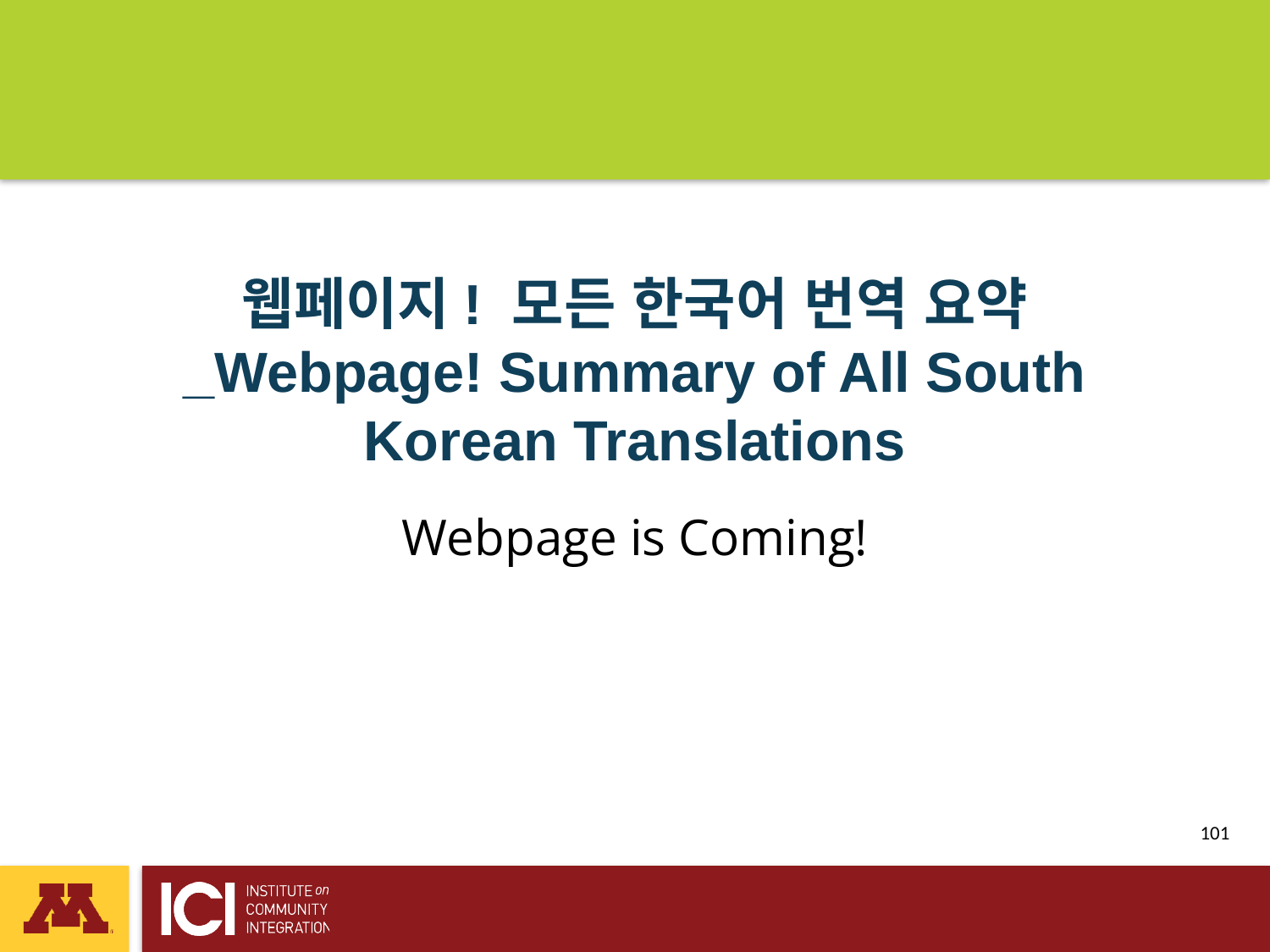

# 웹페이지! 모든 한국어 번역 요약 _Webpage! Summary of All South Korean Translations
Webpage is Coming!
                                                                                                                                                                                                                                                                     101